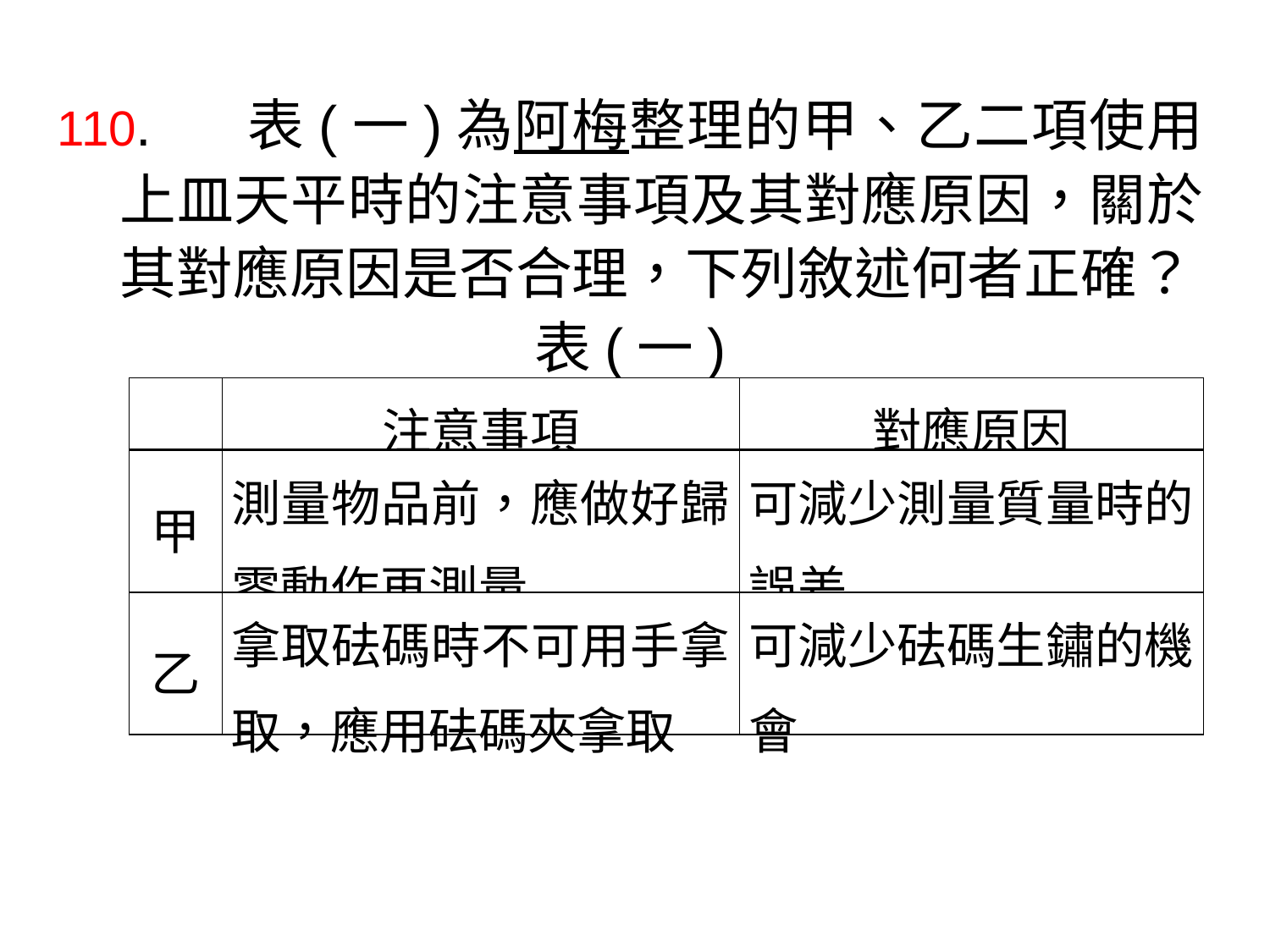

110.	表(一)為阿梅整理的甲、乙二項使用上皿天平時的注意事項及其對應原因，關於其對應原因是否合理，下列敘述何者正確？
表(一)
|  | 注意事項 | 對應原因 |
| --- | --- | --- |
| 甲 | 測量物品前，應做好歸零動作再測量 | 可減少測量質量時的誤差 |
| 乙 | 拿取砝碼時不可用手拿取，應用砝碼夾拿取 | 可減少砝碼生鏽的機會 |